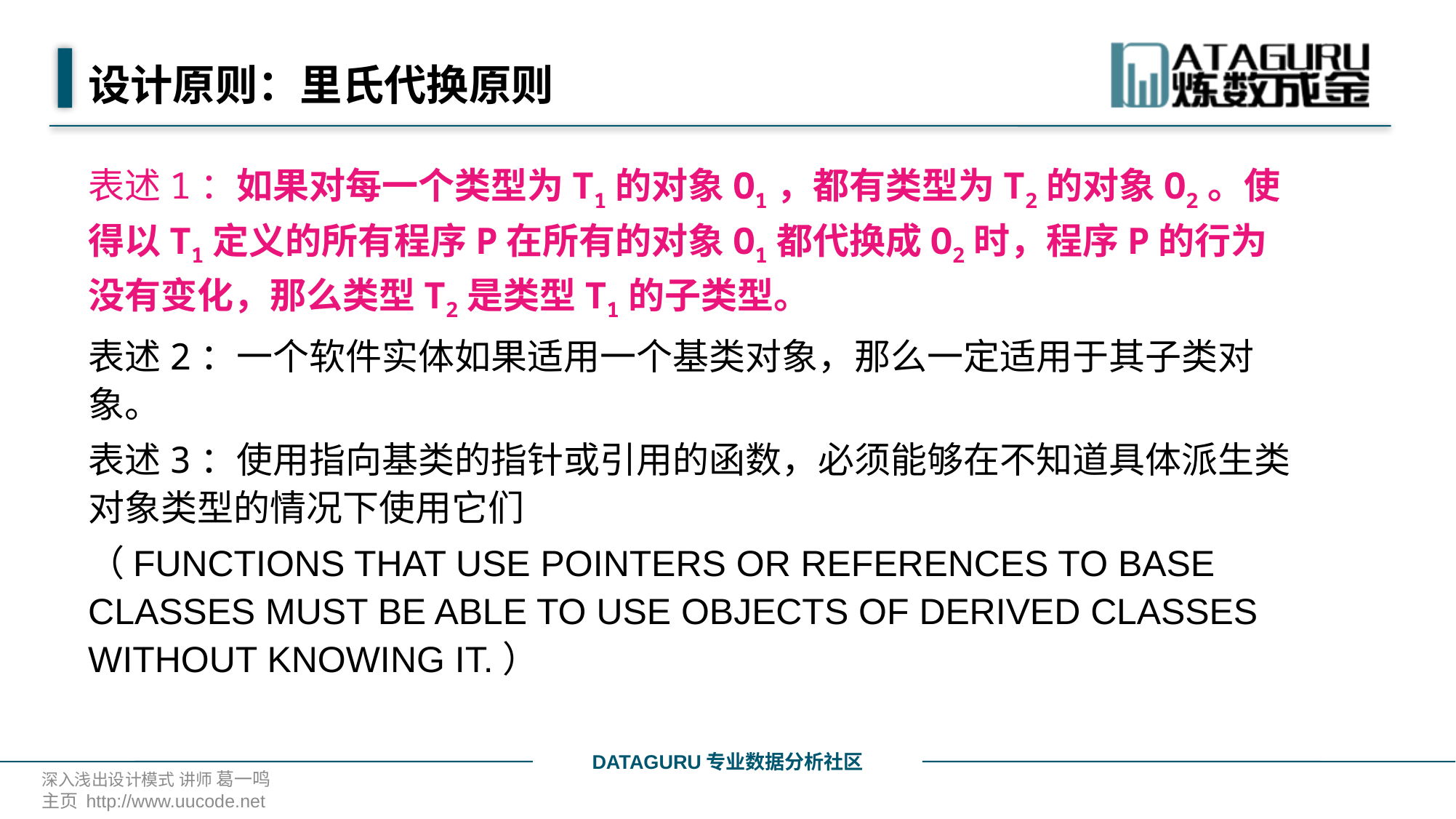

# 设计原则：里氏代换原则
表述1：如果对每一个类型为T1的对象O1，都有类型为T2的对象O2。使得以T1定义的所有程序P在所有的对象O1都代换成O2时，程序P的行为没有变化，那么类型T2是类型T1的子类型。
表述2：一个软件实体如果适用一个基类对象，那么一定适用于其子类对象。
表述3：使用指向基类的指针或引用的函数，必须能够在不知道具体派生类对象类型的情况下使用它们
（FUNCTIONS THAT USE POINTERS OR REFERENCES TO BASE CLASSES MUST BE ABLE TO USE OBJECTS OF DERIVED CLASSES WITHOUT KNOWING IT.）